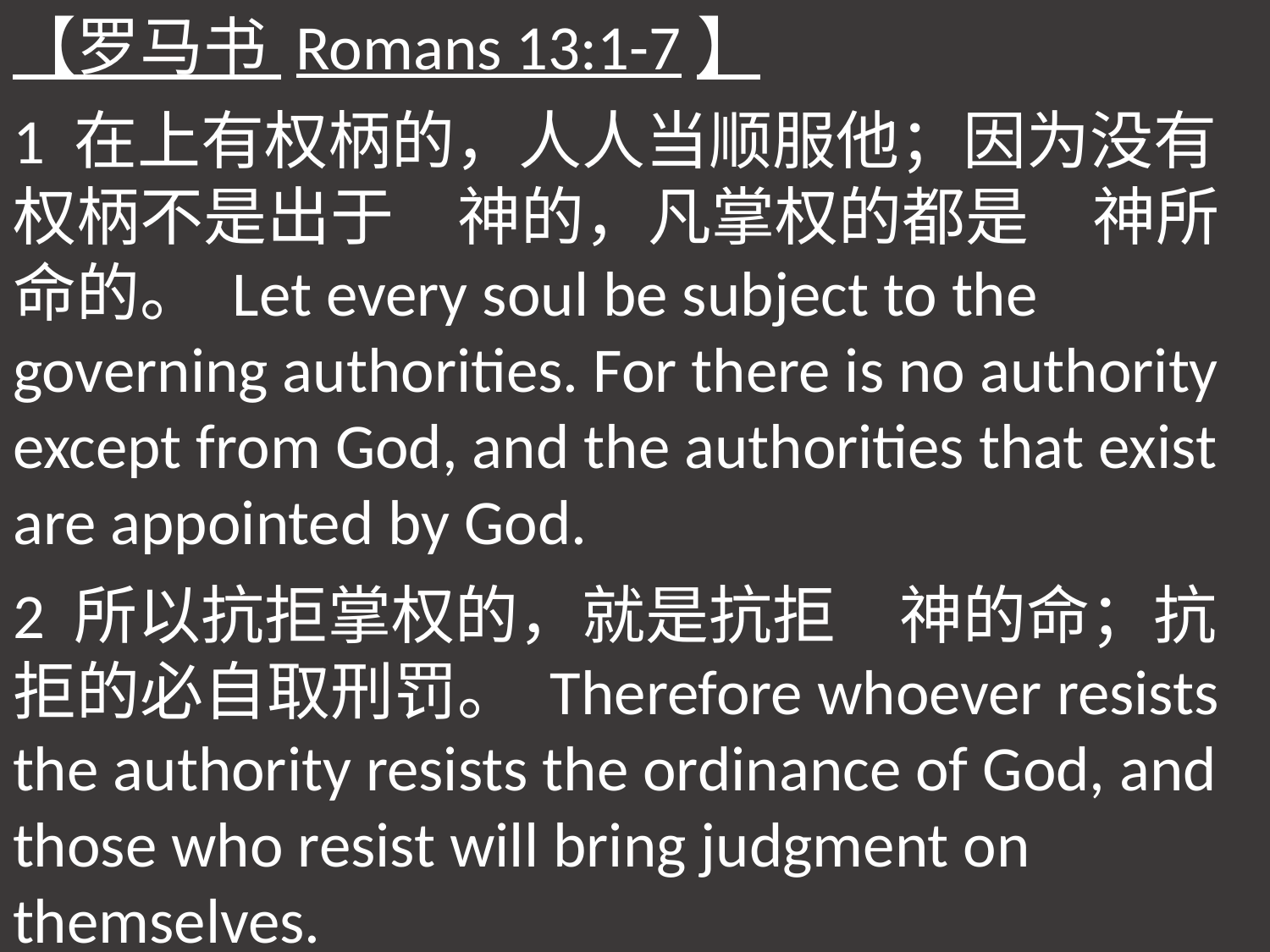

【罗马书 Romans 13:1-7】
1 在上有权柄的，人人当顺服他；因为没有权柄不是出于　神的，凡掌权的都是　神所命的。 Let every soul be subject to the governing authorities. For there is no authority except from God, and the authorities that exist are appointed by God.
2 所以抗拒掌权的，就是抗拒　神的命；抗拒的必自取刑罚。 Therefore whoever resists the authority resists the ordinance of God, and those who resist will bring judgment on themselves.